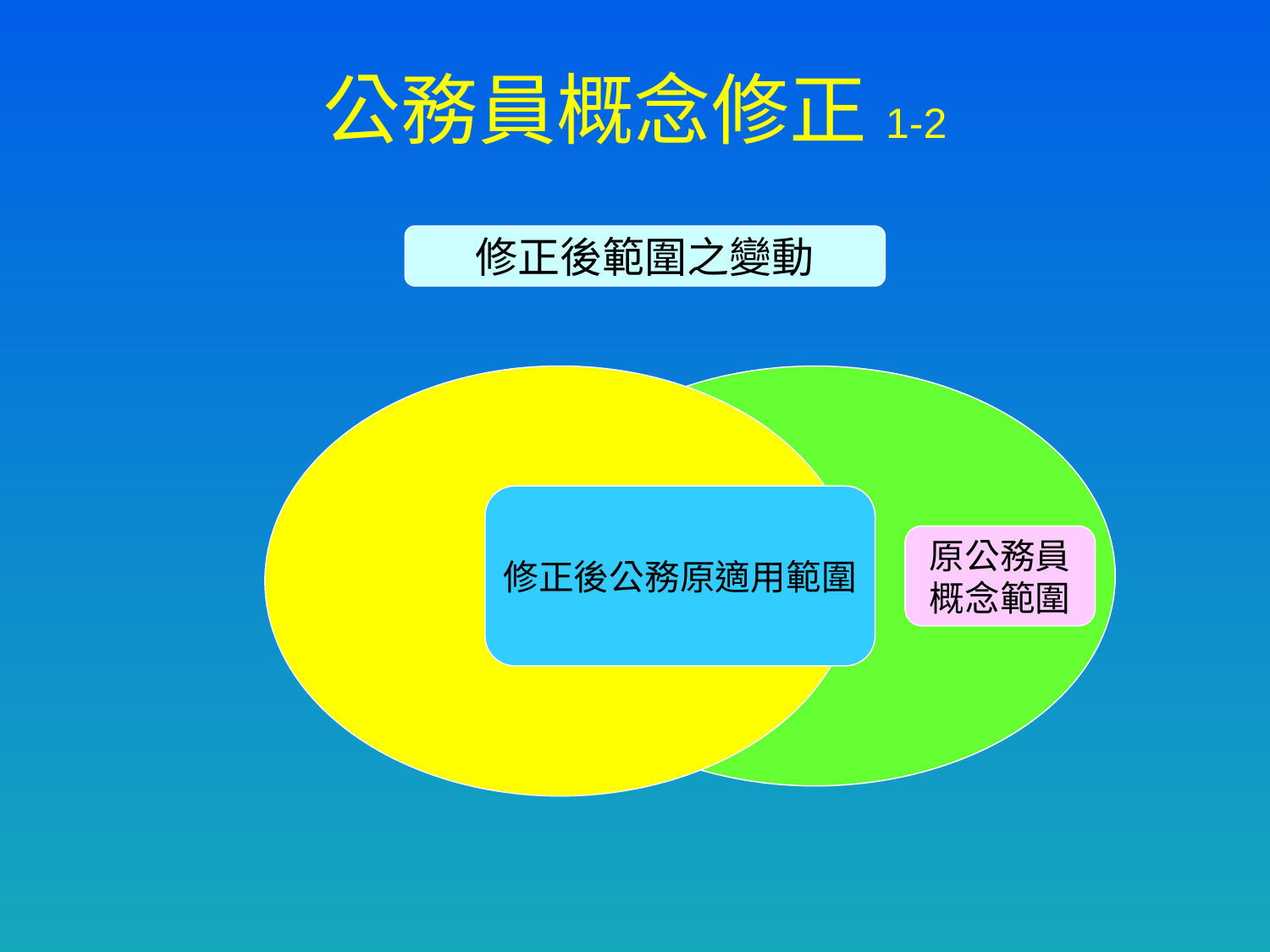

# 公務員概念修正1-2
修正後範圍之變動

修正後公務原適用範圍
原公務員
概念範圍